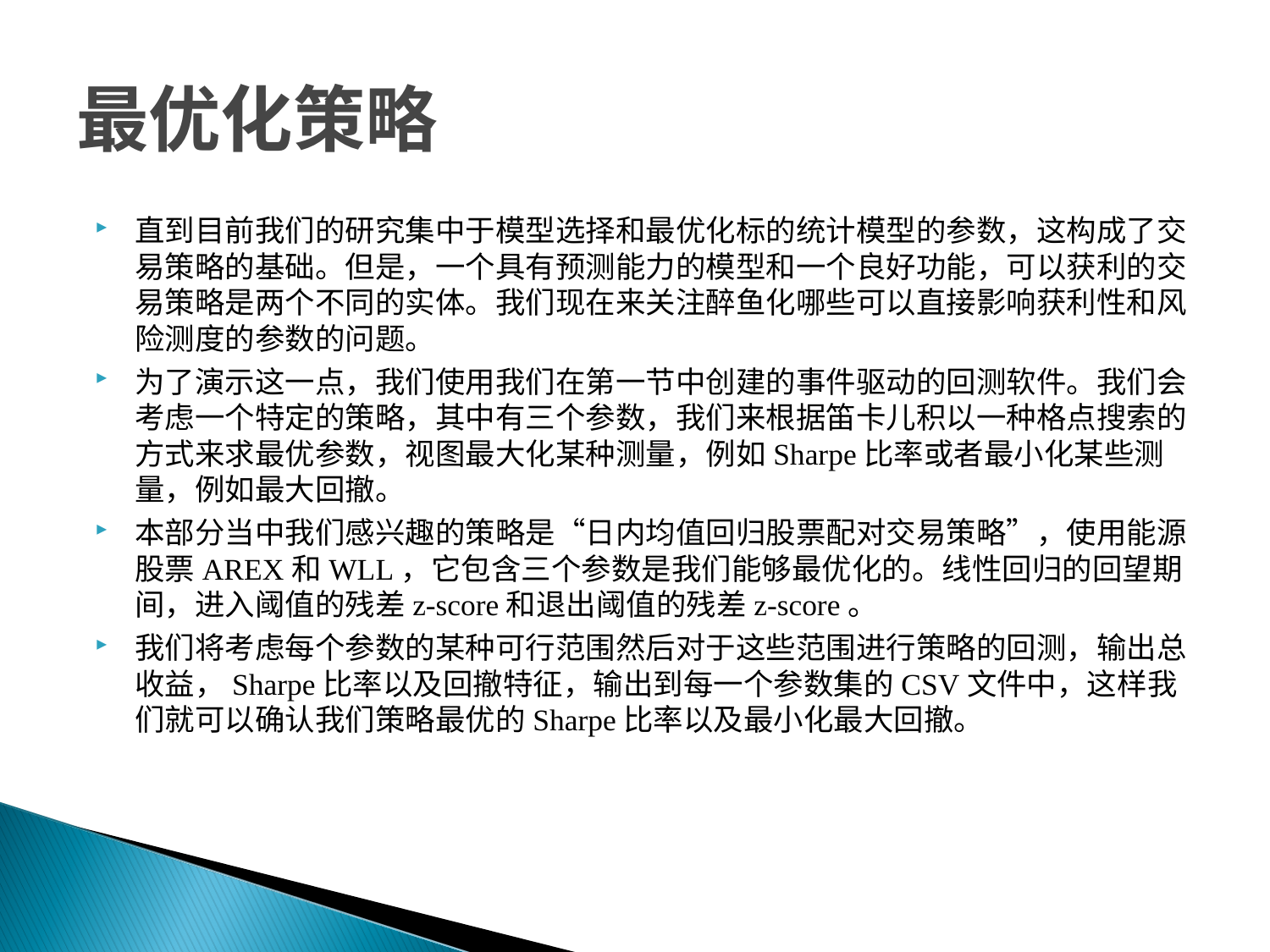

# 最优化策略
直到目前我们的研究集中于模型选择和最优化标的统计模型的参数，这构成了交易策略的基础。但是，一个具有预测能力的模型和一个良好功能，可以获利的交易策略是两个不同的实体。我们现在来关注醉鱼化哪些可以直接影响获利性和风险测度的参数的问题。
为了演示这一点，我们使用我们在第一节中创建的事件驱动的回测软件。我们会考虑一个特定的策略，其中有三个参数，我们来根据笛卡儿积以一种格点搜索的方式来求最优参数，视图最大化某种测量，例如Sharpe比率或者最小化某些测量，例如最大回撤。
本部分当中我们感兴趣的策略是“日内均值回归股票配对交易策略”，使用能源股票AREX和WLL，它包含三个参数是我们能够最优化的。线性回归的回望期间，进入阈值的残差z-score和退出阈值的残差z-score。
我们将考虑每个参数的某种可行范围然后对于这些范围进行策略的回测，输出总收益，Sharpe比率以及回撤特征，输出到每一个参数集的CSV文件中，这样我们就可以确认我们策略最优的Sharpe比率以及最小化最大回撤。